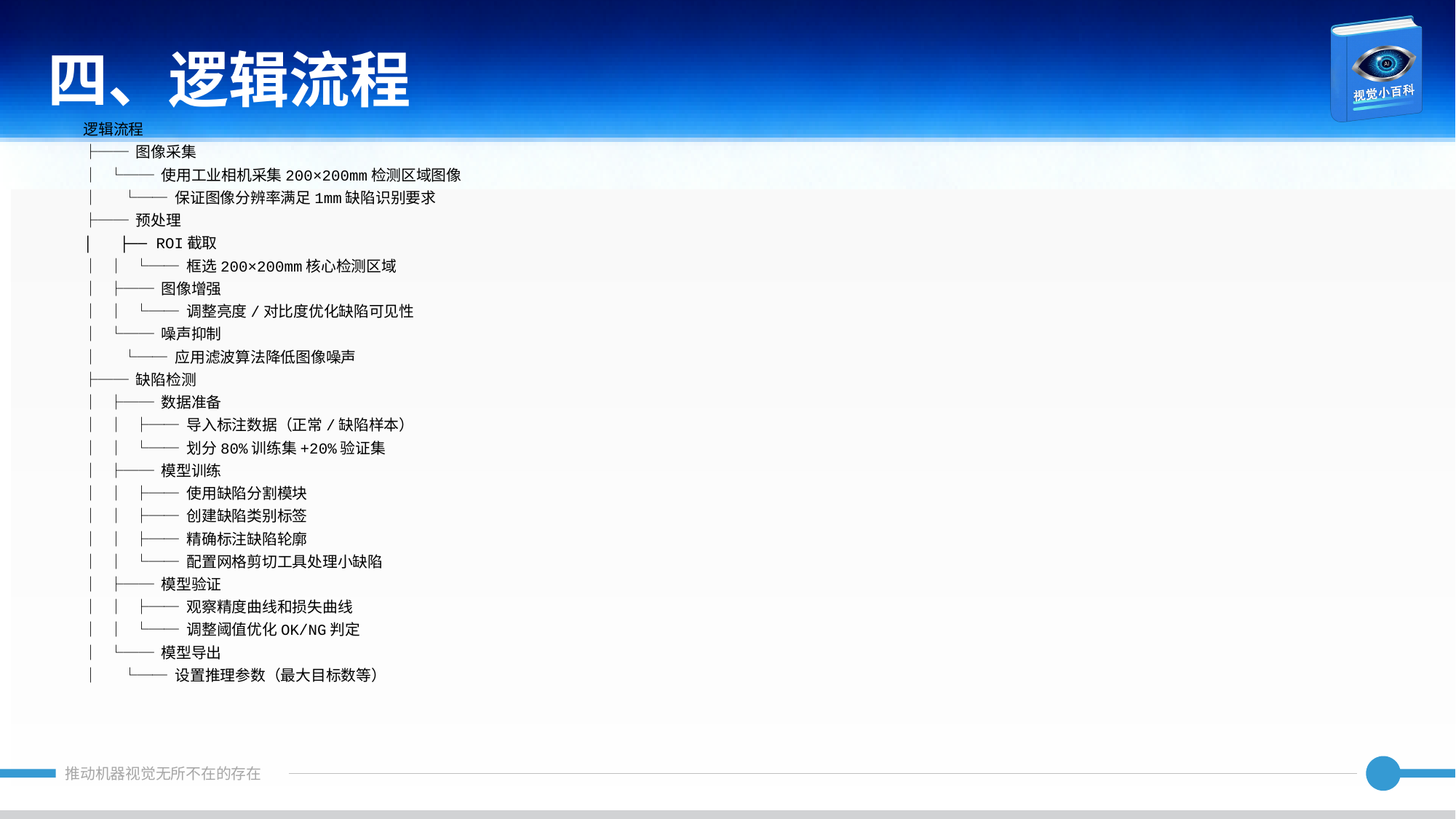

四、逻辑流程

逻辑流程
├── 图像采集
│   └── 使用工业相机采集200×200mm检测区域图像
│       └── 保证图像分辨率满足1mm缺陷识别要求
├── 预处理
│   ├── ROI截取
│   │   └── 框选200×200mm核心检测区域
│   ├── 图像增强
│   │   └── 调整亮度/对比度优化缺陷可见性
│   └── 噪声抑制
│       └── 应用滤波算法降低图像噪声
├── 缺陷检测
│   ├── 数据准备
│   │   ├── 导入标注数据（正常/缺陷样本）
│   │   └── 划分80%训练集+20%验证集
│   ├── 模型训练
│   │   ├── 使用缺陷分割模块
│   │   ├── 创建缺陷类别标签
│   │   ├── 精确标注缺陷轮廓
│   │   └── 配置网格剪切工具处理小缺陷
│   ├── 模型验证
│   │   ├── 观察精度曲线和损失曲线
│   │   └── 调整阈值优化OK/NG判定
│   └── 模型导出
│       └── 设置推理参数（最大目标数等）
9